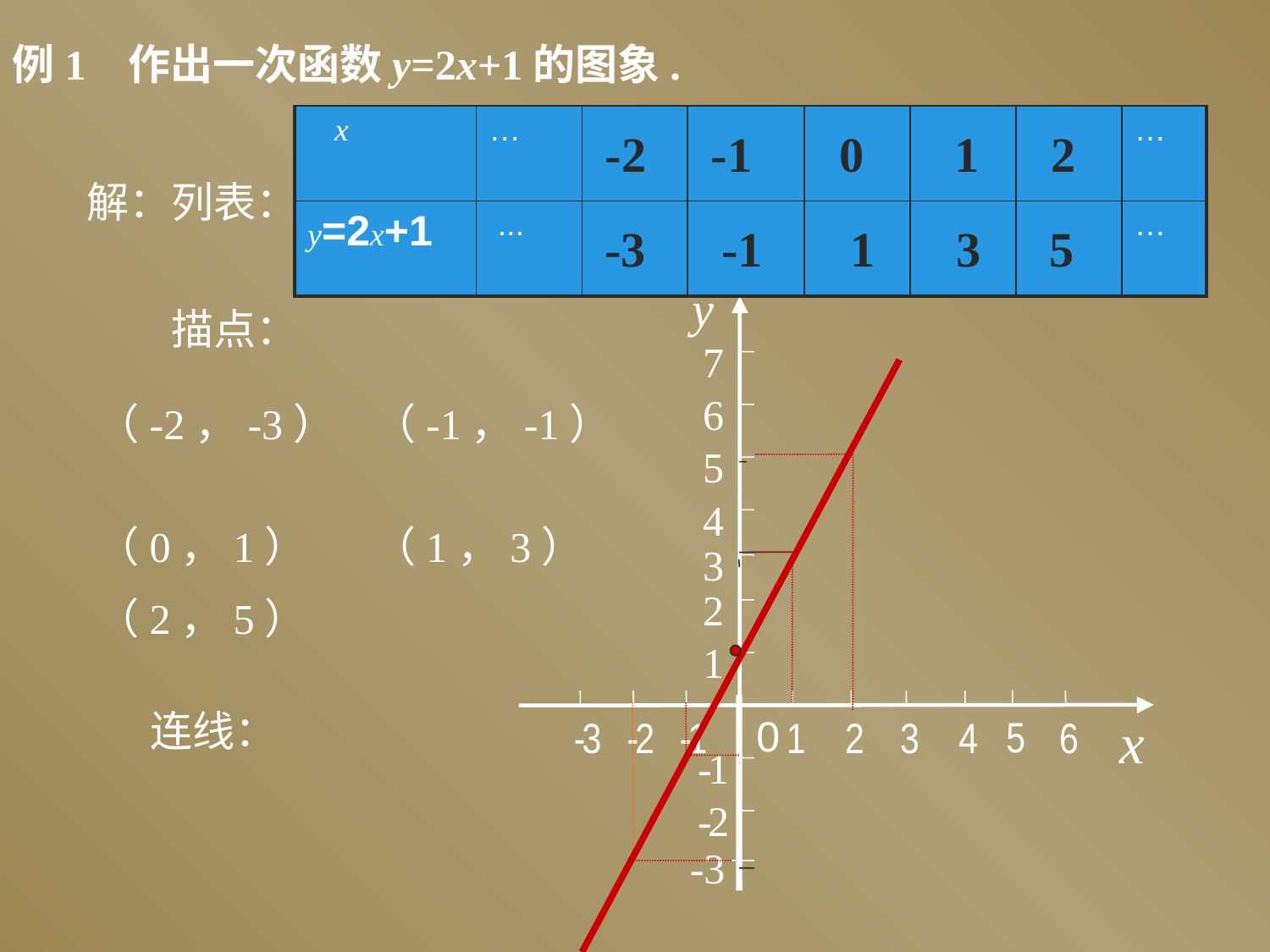

例1   作出一次函数y=2x+1的图象.
| x | … |  |  |  |  |  | … |
| --- | --- | --- | --- | --- | --- | --- | --- |
| y=2x+1 | ... |  |  |  |  |  | … |
-2
-1
 0
1
 2
解：列表：
-3
 -1
 1
 3
5

y
描点：

7

6

（-2，-3）    （-1，-1）
（0，1）       （1，3）
（2，5）

5

4

3

2

1

5

-
3

-
2

-
1

1

2

3

4

6

连线：

x
0

-
1

-
2

-3